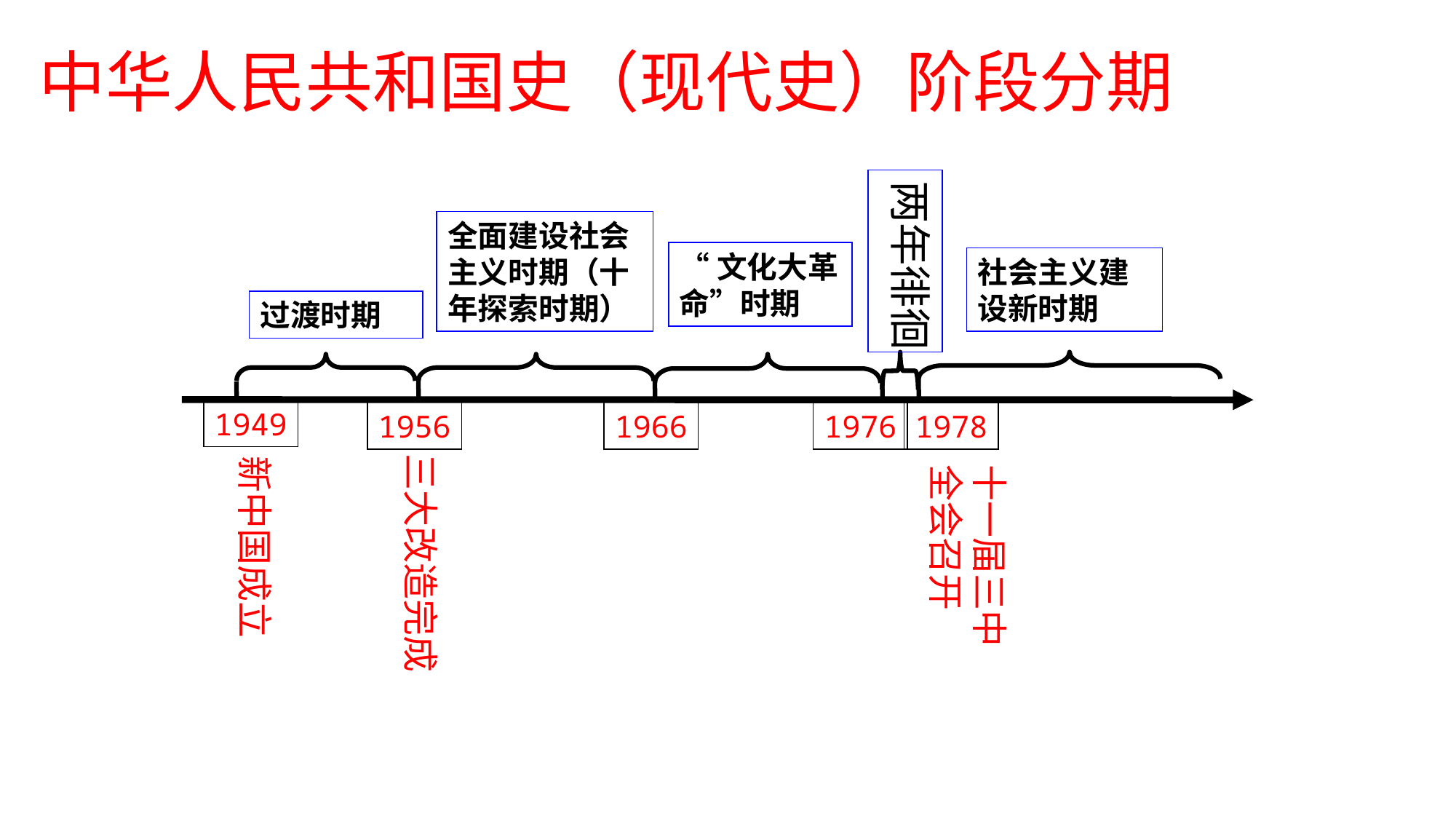

中华人民共和国史（现代史）阶段分期
两年徘徊
全面建设社会主义时期（十年探索时期）

“文化大革命”时期
社会主义建设新时期

过渡时期

1949
1956
1966
1976
1978
三大改造完成
新中国成立
十一届三中
全会召开